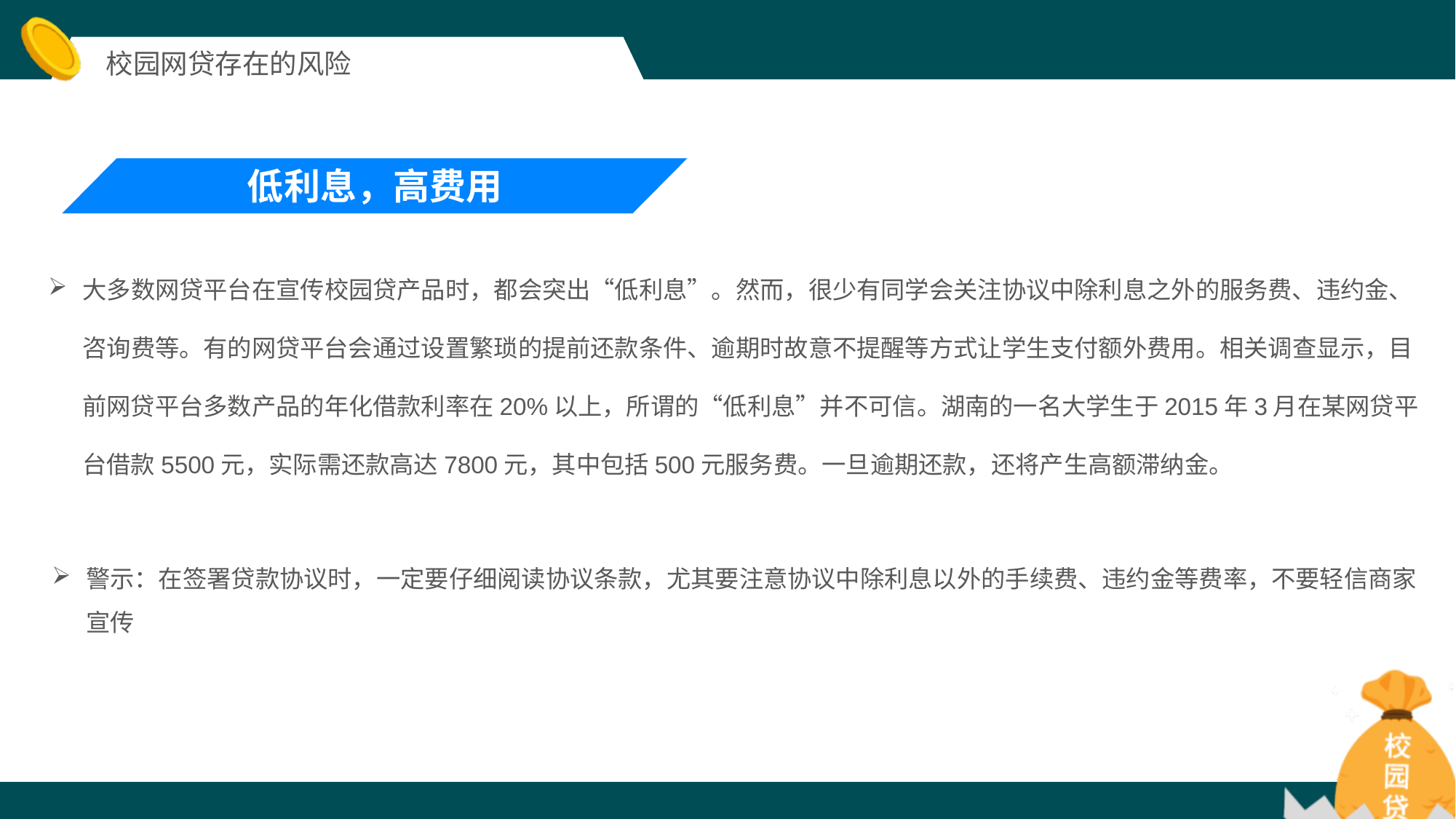

低利息，高费用
大多数网贷平台在宣传校园贷产品时，都会突出“低利息”。然而，很少有同学会关注协议中除利息之外的服务费、违约金、咨询费等。有的网贷平台会通过设置繁琐的提前还款条件、逾期时故意不提醒等方式让学生支付额外费用。相关调查显示，目前网贷平台多数产品的年化借款利率在20%以上，所谓的“低利息”并不可信。湖南的一名大学生于2015年3月在某网贷平台借款5500元，实际需还款高达7800元，其中包括500元服务费。一旦逾期还款，还将产生高额滞纳金。
警示：在签署贷款协议时，一定要仔细阅读协议条款，尤其要注意协议中除利息以外的手续费、违约金等费率，不要轻信商家宣传